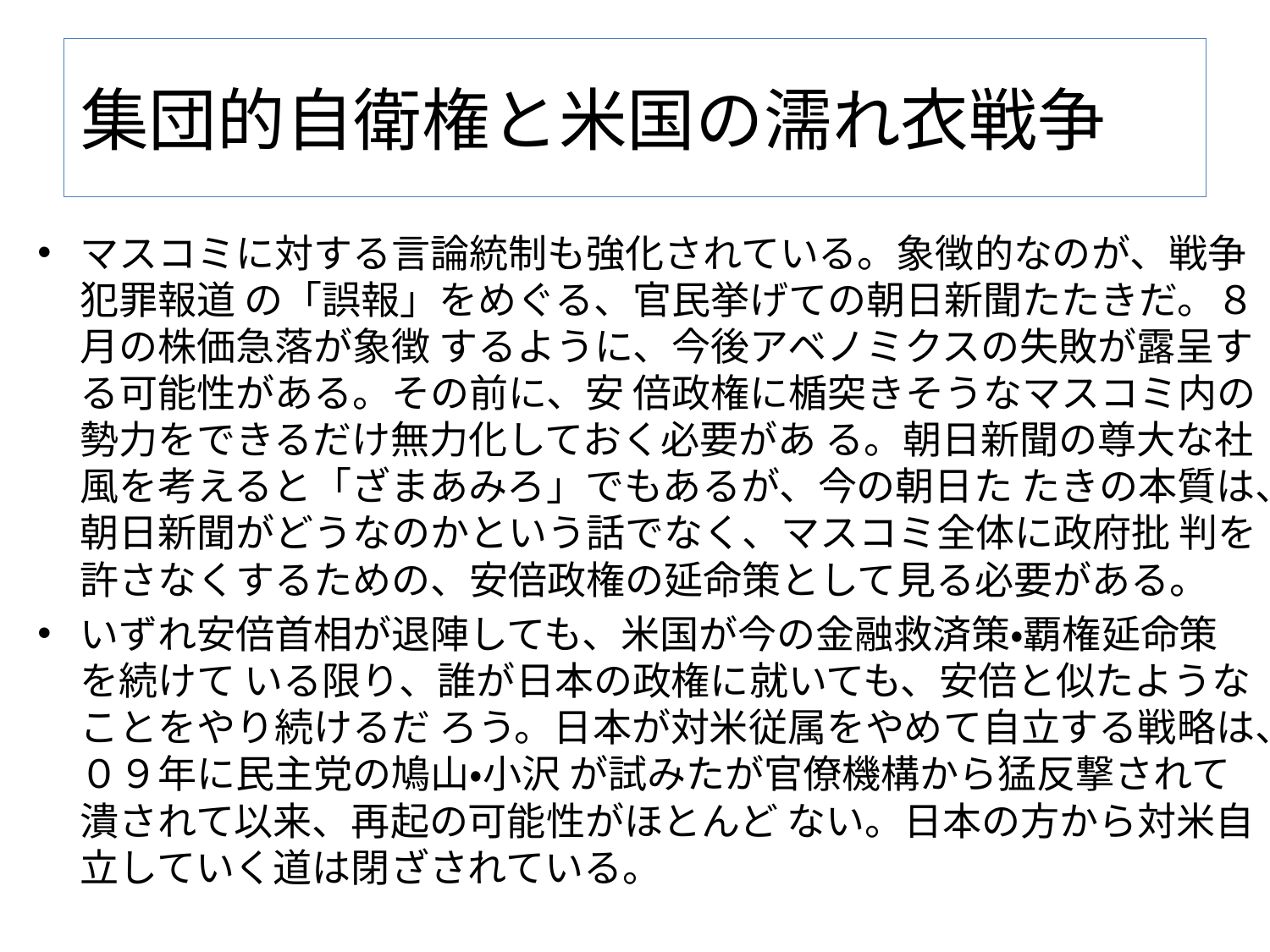

# 集団的自衛権と米国の濡れ衣戦争
マスコミに対する言論統制も強化されている。象徴的なのが、戦争犯罪報道 の「誤報」をめぐる、官民挙げての朝日新聞たたきだ。８月の株価急落が象徴 するように、今後アベノミクスの失敗が露呈する可能性がある。その前に、安 倍政権に楯突きそうなマスコミ内の勢力をできるだけ無力化しておく必要があ る。朝日新聞の尊大な社風を考えると「ざまあみろ」でもあるが、今の朝日た たきの本質は、朝日新聞がどうなのかという話でなく、マスコミ全体に政府批 判を許さなくするための、安倍政権の延命策として見る必要がある。
いずれ安倍首相が退陣しても、米国が今の金融救済策・覇権延命策を続けて いる限り、誰が日本の政権に就いても、安倍と似たようなことをやり続けるだ ろう。日本が対米従属をやめて自立する戦略は、０９年に民主党の鳩山・小沢 が試みたが官僚機構から猛反撃されて潰されて以来、再起の可能性がほとんど ない。日本の方から対米自立していく道は閉ざされている。